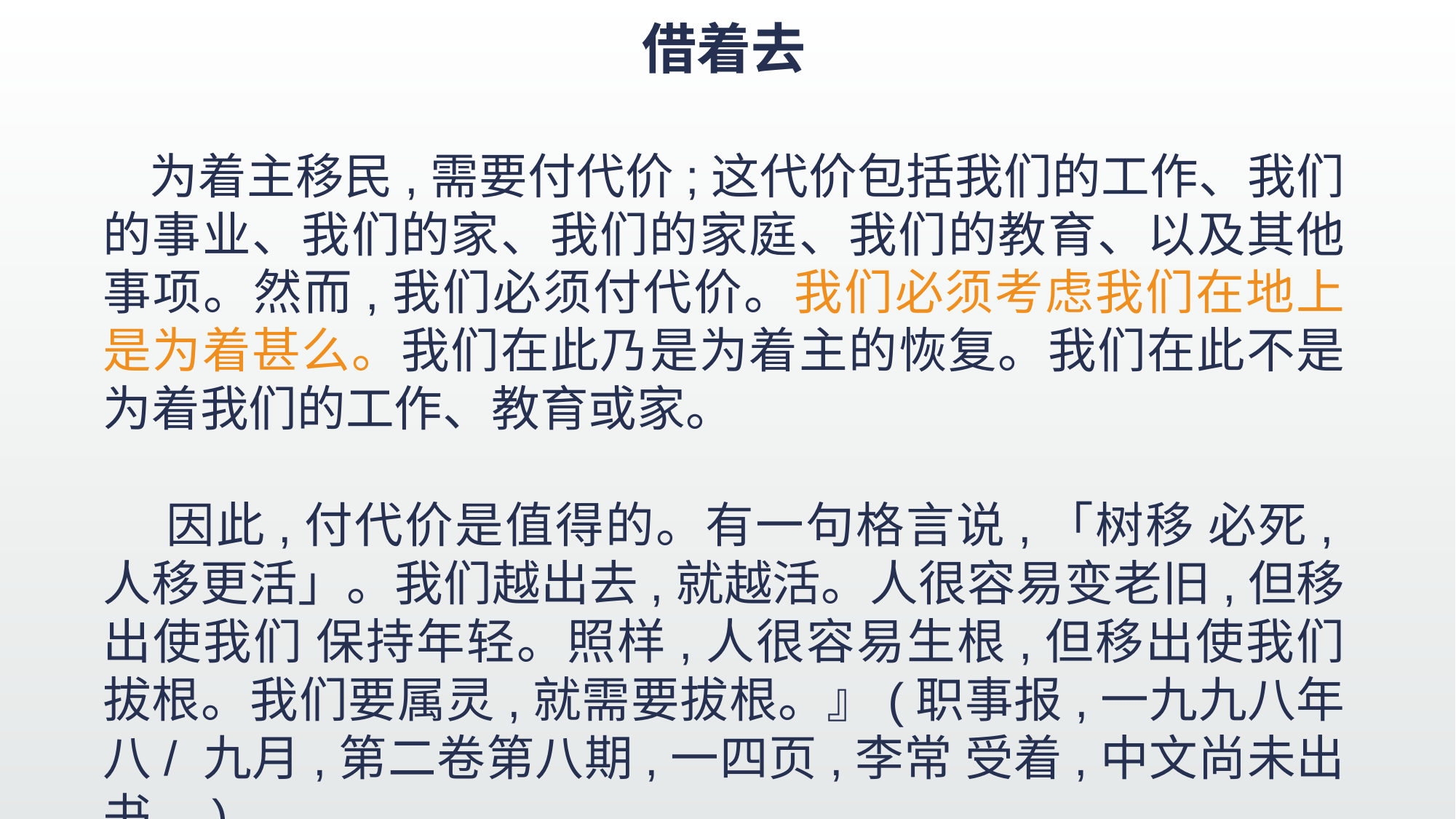

借着去

    为着主移民,需要付代价;这代价包括我们的工作、我们的事业、我们的家、我们的家庭、我们的教育、以及其他事项。然而,我们必须付代价。我们必须考虑我们在地上是为着甚么。我们在此乃是为着主的恢复。我们在此不是为着我们的工作、教育或家。

    因此,付代价是值得的。有一句格言说,「树移 必死,人移更活」。我们越出去,就越活。人很容易变老旧,但移出使我们 保持年轻。照样,人很容易生根,但移出使我们拔根。我们要属灵,就需要拔根。』(职事报,一九九八年八/ 九月,第二卷第八期,一四页,李常 受着,中文尚未出书。)